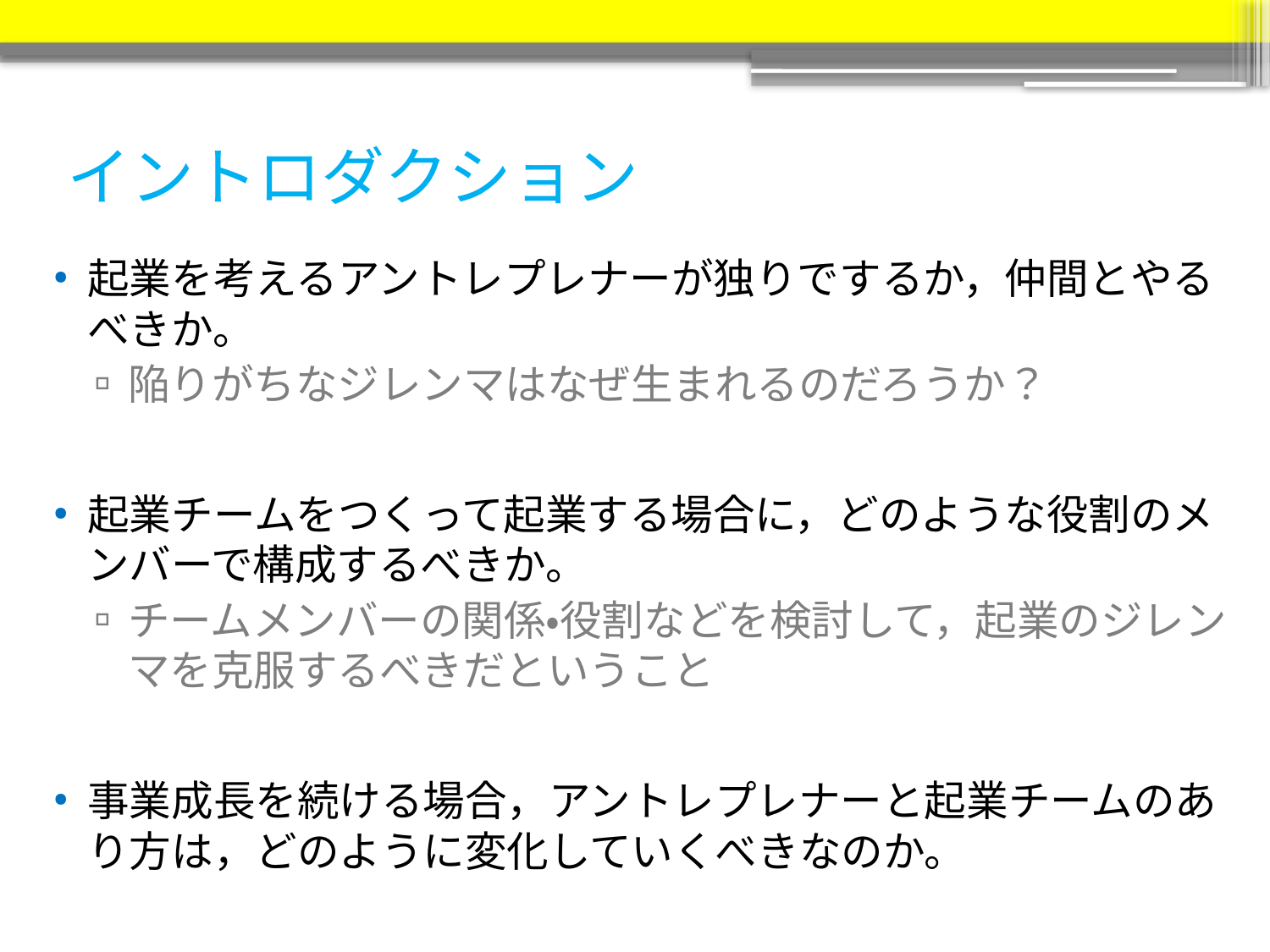

# イントロダクション
起業を考えるアントレプレナーが独りでするか，仲間とやるべきか。
陥りがちなジレンマはなぜ生まれるのだろうか？

起業チームをつくって起業する場合に，どのような役割のメンバーで構成するべきか。
チームメンバーの関係・役割などを検討して，起業のジレンマを克服するべきだということ

事業成長を続ける場合，アントレプレナーと起業チームのあり方は，どのように変化していくべきなのか。